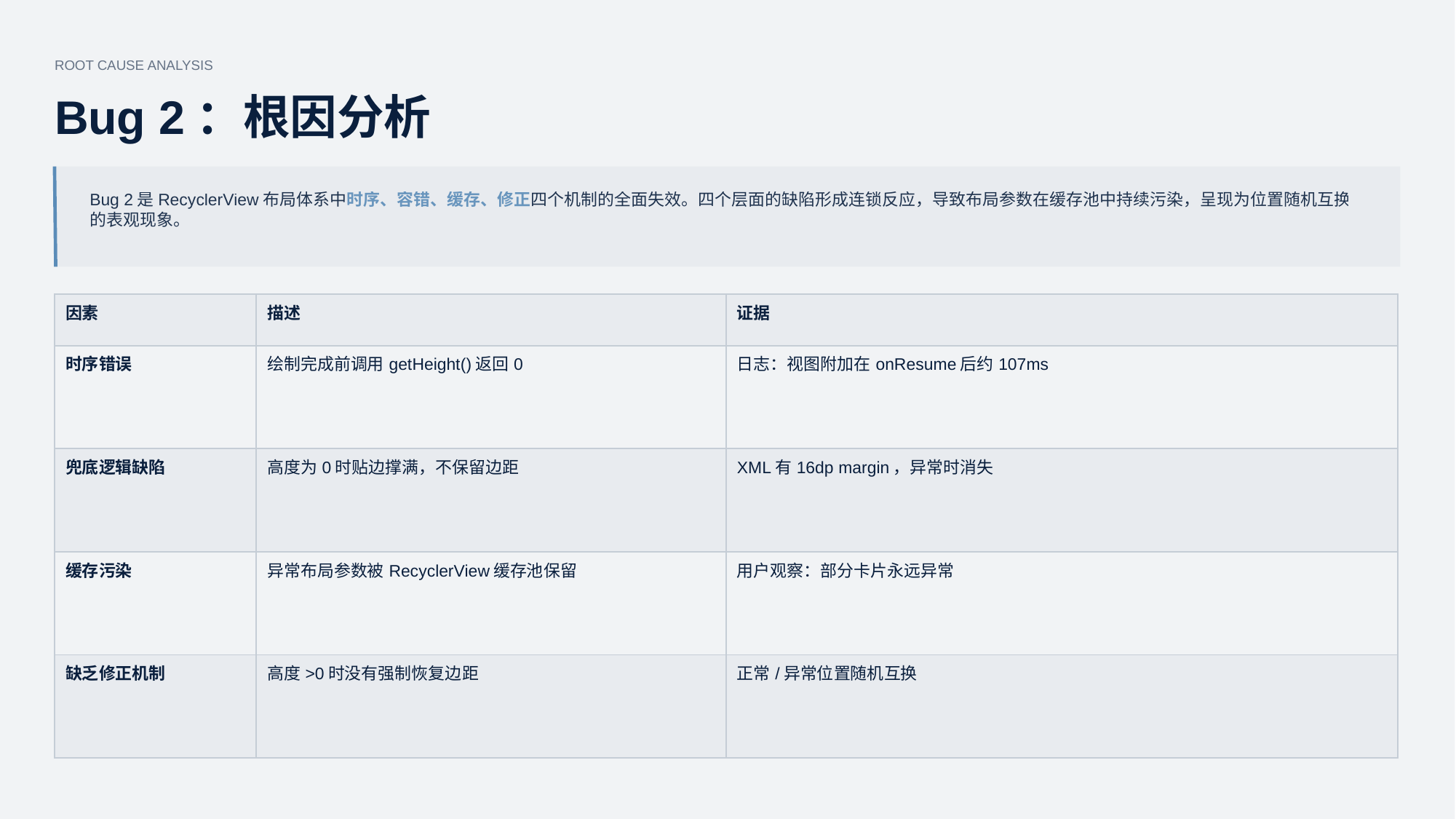

ROOT CAUSE ANALYSIS
Bug 2：根因分析

Bug 2是RecyclerView布局体系中时序、容错、缓存、修正四个机制的全面失效。四个层面的缺陷形成连锁反应，导致布局参数在缓存池中持续污染，呈现为位置随机互换
的表观现象。
| 因素 | 描述 | 证据 |
| --- | --- | --- |
| 时序错误 | 绘制完成前调用getHeight()返回0 | 日志：视图附加在onResume后约107ms |
| 兜底逻辑缺陷 | 高度为0时贴边撑满，不保留边距 | XML有16dp margin，异常时消失 |
| 缓存污染 | 异常布局参数被RecyclerView缓存池保留 | 用户观察：部分卡片永远异常 |
| 缺乏修正机制 | 高度>0时没有强制恢复边距 | 正常/异常位置随机互换 |